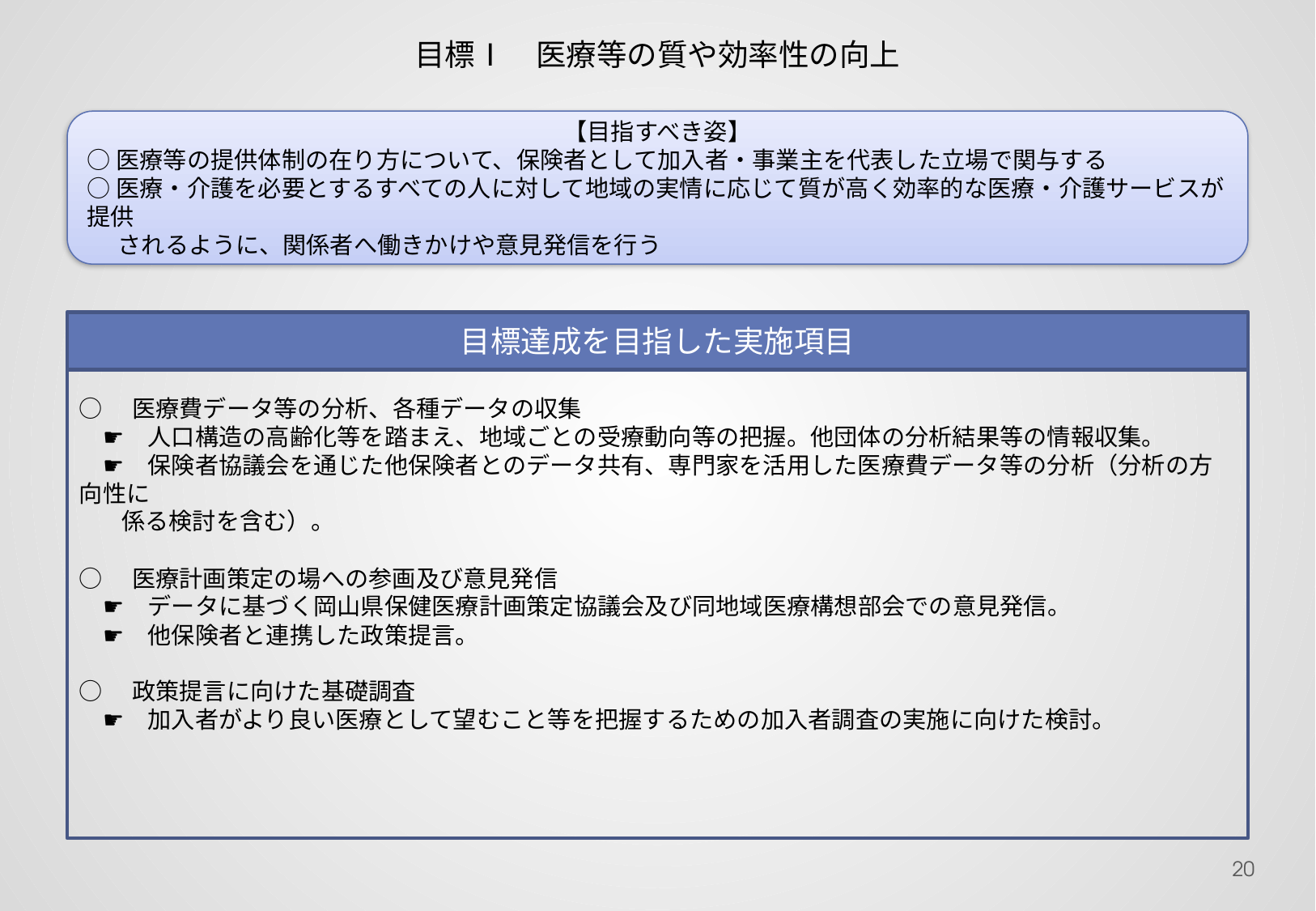

目標Ⅰ　医療等の質や効率性の向上
【目指すべき姿】
○医療等の提供体制の在り方について、保険者として加入者・事業主を代表した立場で関与する
○医療・介護を必要とするすべての人に対して地域の実情に応じて質が高く効率的な医療・介護サービスが提供
　  されるように、関係者へ働きかけや意見発信を行う
目標達成を目指した実施項目

○　医療費データ等の分析、各種データの収集
　☛　人口構造の高齢化等を踏まえ、地域ごとの受療動向等の把握。他団体の分析結果等の情報収集。
　☛　保険者協議会を通じた他保険者とのデータ共有、専門家を活用した医療費データ等の分析（分析の方向性に
       係る検討を含む）。

○　医療計画策定の場への参画及び意見発信
　☛　データに基づく岡山県保健医療計画策定協議会及び同地域医療構想部会での意見発信。
　☛　他保険者と連携した政策提言。

○　政策提言に向けた基礎調査
　☛　加入者がより良い医療として望むこと等を把握するための加入者調査の実施に向けた検討。
20